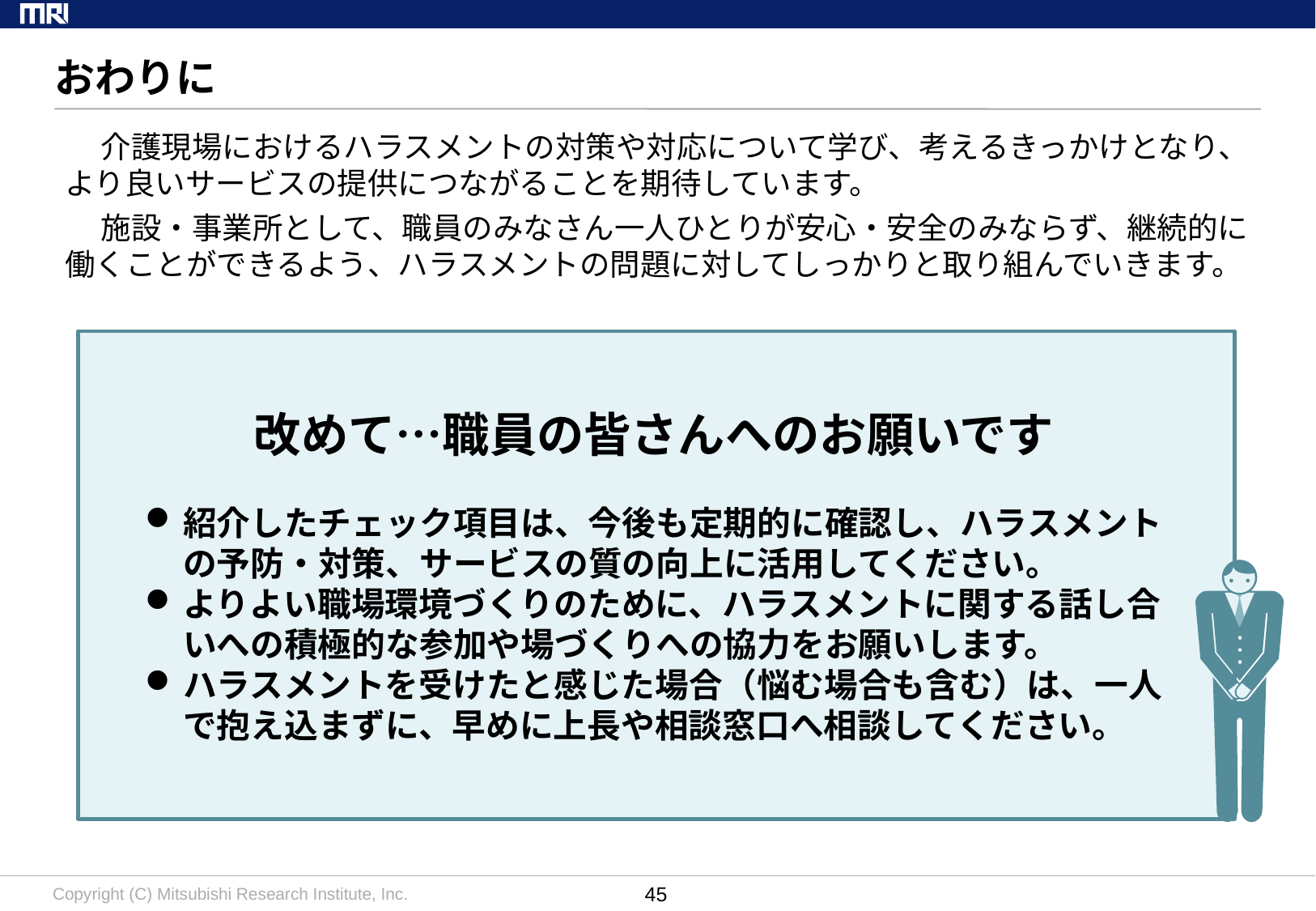

# おわりに
介護現場におけるハラスメントの対策や対応について学び、考えるきっかけとなり、より良いサービスの提供につながることを期待しています。
施設・事業所として、職員のみなさん一人ひとりが安心・安全のみならず、継続的に働くことができるよう、ハラスメントの問題に対してしっかりと取り組んでいきます。
改めて…職員の皆さんへのお願いです

紹介したチェック項目は、今後も定期的に確認し、ハラスメントの予防・対策、サービスの質の向上に活用してください。
よりよい職場環境づくりのために、ハラスメントに関する話し合いへの積極的な参加や場づくりへの協力をお願いします。
ハラスメントを受けたと感じた場合（悩む場合も含む）は、一人で抱え込まずに、早めに上長や相談窓口へ相談してください。